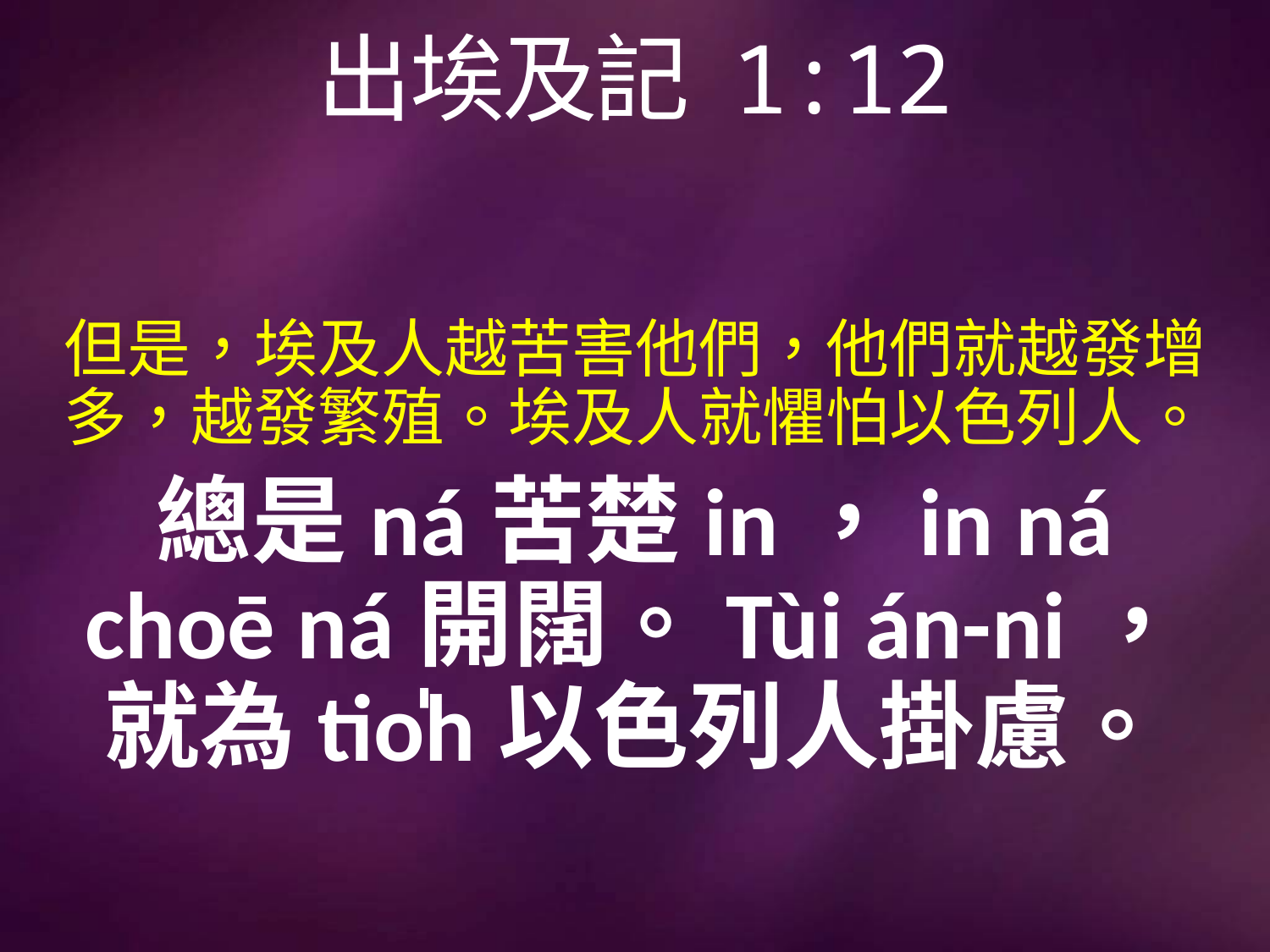

# 出埃及記 1:12
但是，埃及人越苦害他們，他們就越發增多，越發繁殖。埃及人就懼怕以色列人。
總是ná苦楚in，in ná choē ná開闊。Tùi án-ni，就為tio̍h以色列人掛慮。